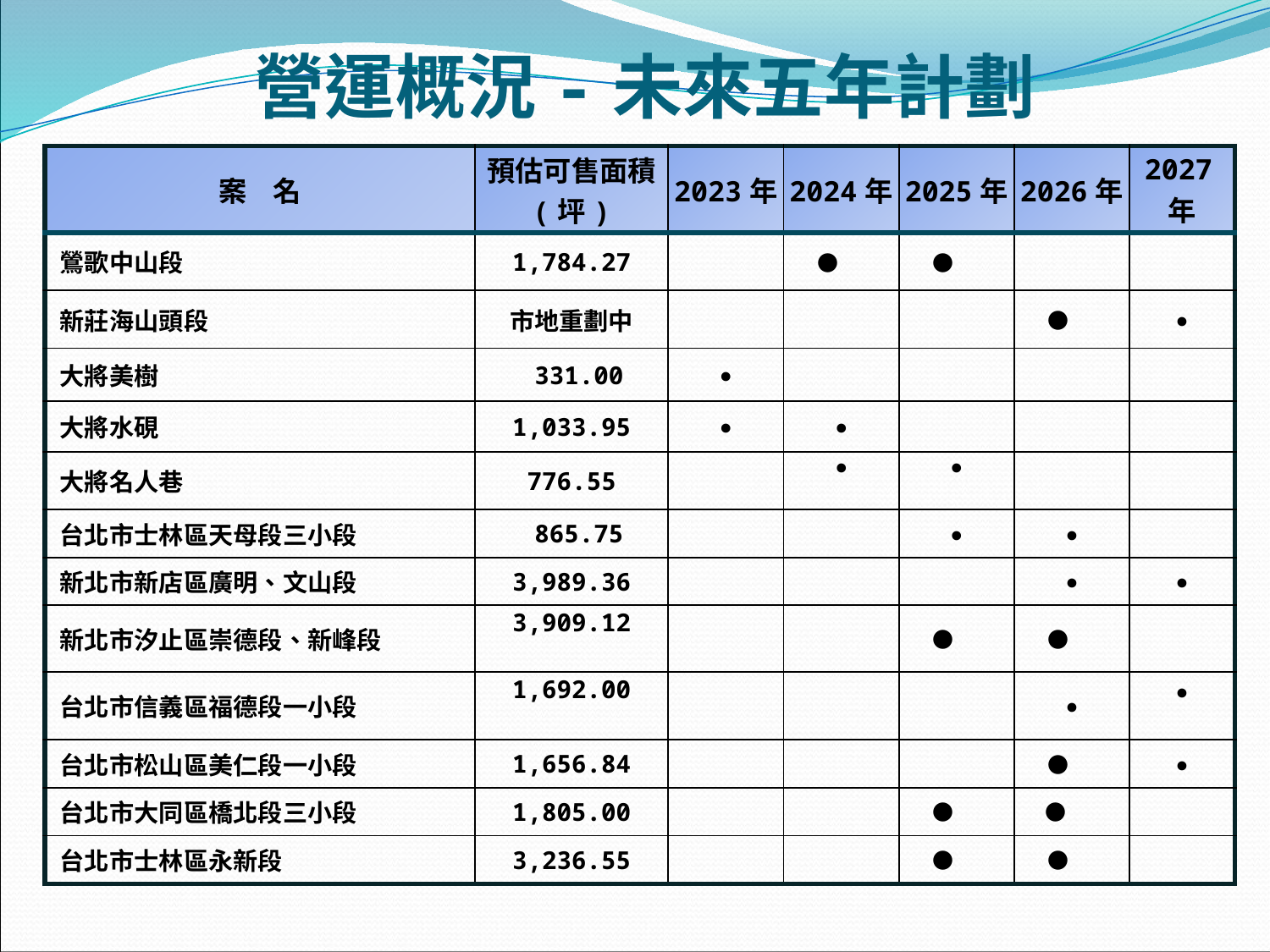

營運概況-未來五年計劃
| 案 名 | 預估可售面積 (坪) | 2023年 | 2024年 | 2025年 | 2026年 | 2027年 |
| --- | --- | --- | --- | --- | --- | --- |
| 鶯歌中山段 | 1,784.27 |  | ● | ● |  |  |
| 新莊海山頭段 | 市地重劃中 |  |  |  | ● | ● |
| 大將美樹 | 331.00 | ● |  |  |  |  |
| 大將水硯 | 1,033.95 | ● | ● |  |  |  |
| 大將名人巷 | 776.55 |  | ● | ● |  |  |
| 台北市士林區天母段三小段 | 865.75 |  |  | ● | ● |  |
| 新北市新店區廣明、文山段 | 3,989.36 |  |  |  | ● | ● |
| 新北市汐止區崇德段、新峰段 | 3,909.12 |  |  | ● | ● |  |
| 台北市信義區福德段一小段 | 1,692.00 |  |  |  | ● | ● |
| 台北市松山區美仁段一小段 | 1,656.84 |  |  |  | ● | ● |
| 台北市大同區橋北段三小段 | 1,805.00 |  |  | ● | ● |  |
| 台北市士林區永新段 | 3,236.55 |  |  | ● | ● |  |